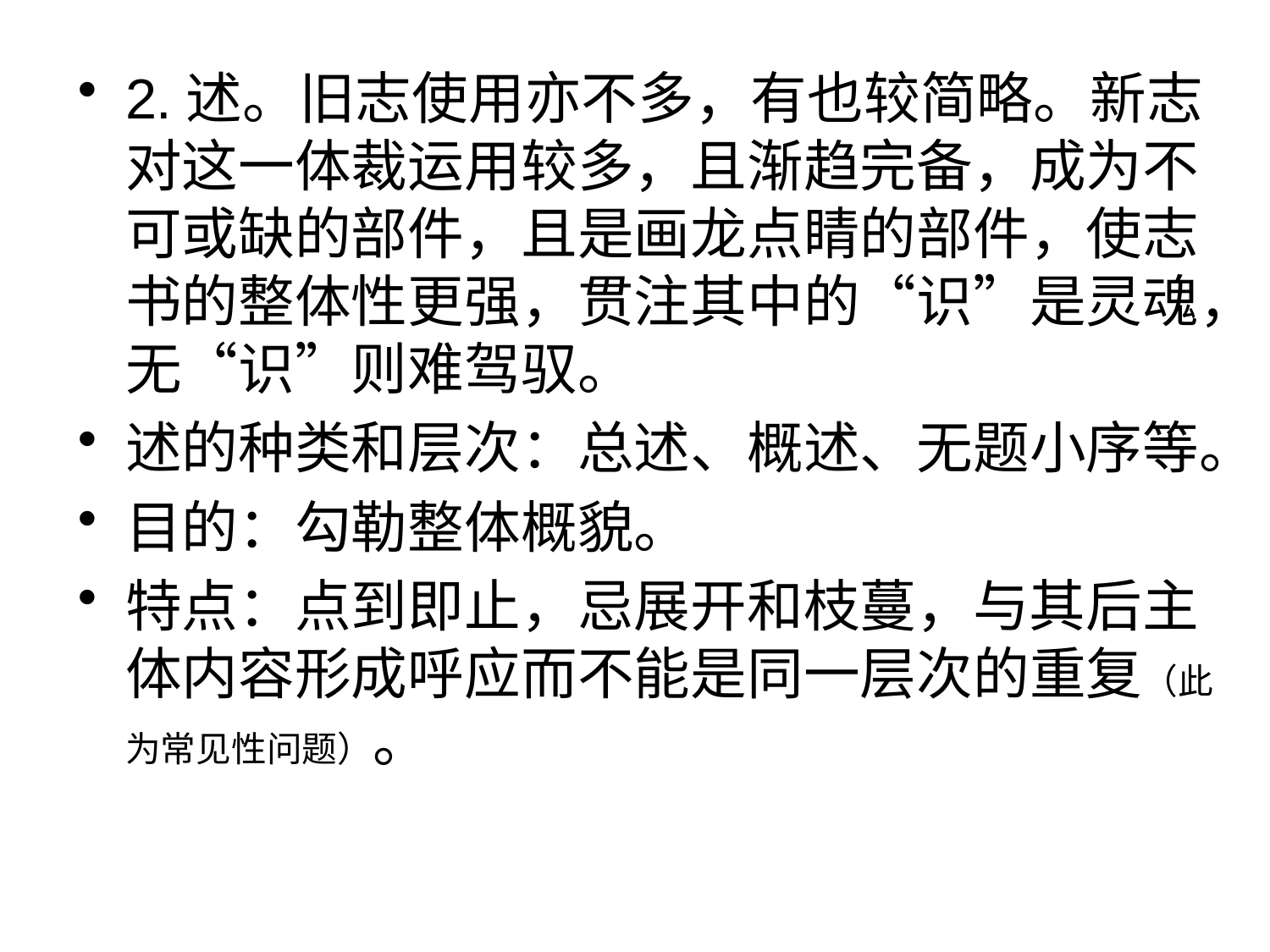

2.述。旧志使用亦不多，有也较简略。新志对这一体裁运用较多，且渐趋完备，成为不可或缺的部件，且是画龙点睛的部件，使志书的整体性更强，贯注其中的“识”是灵魂，无“识”则难驾驭。
述的种类和层次：总述、概述、无题小序等。
目的：勾勒整体概貌。
特点：点到即止，忌展开和枝蔓，与其后主体内容形成呼应而不能是同一层次的重复（此为常见性问题）。